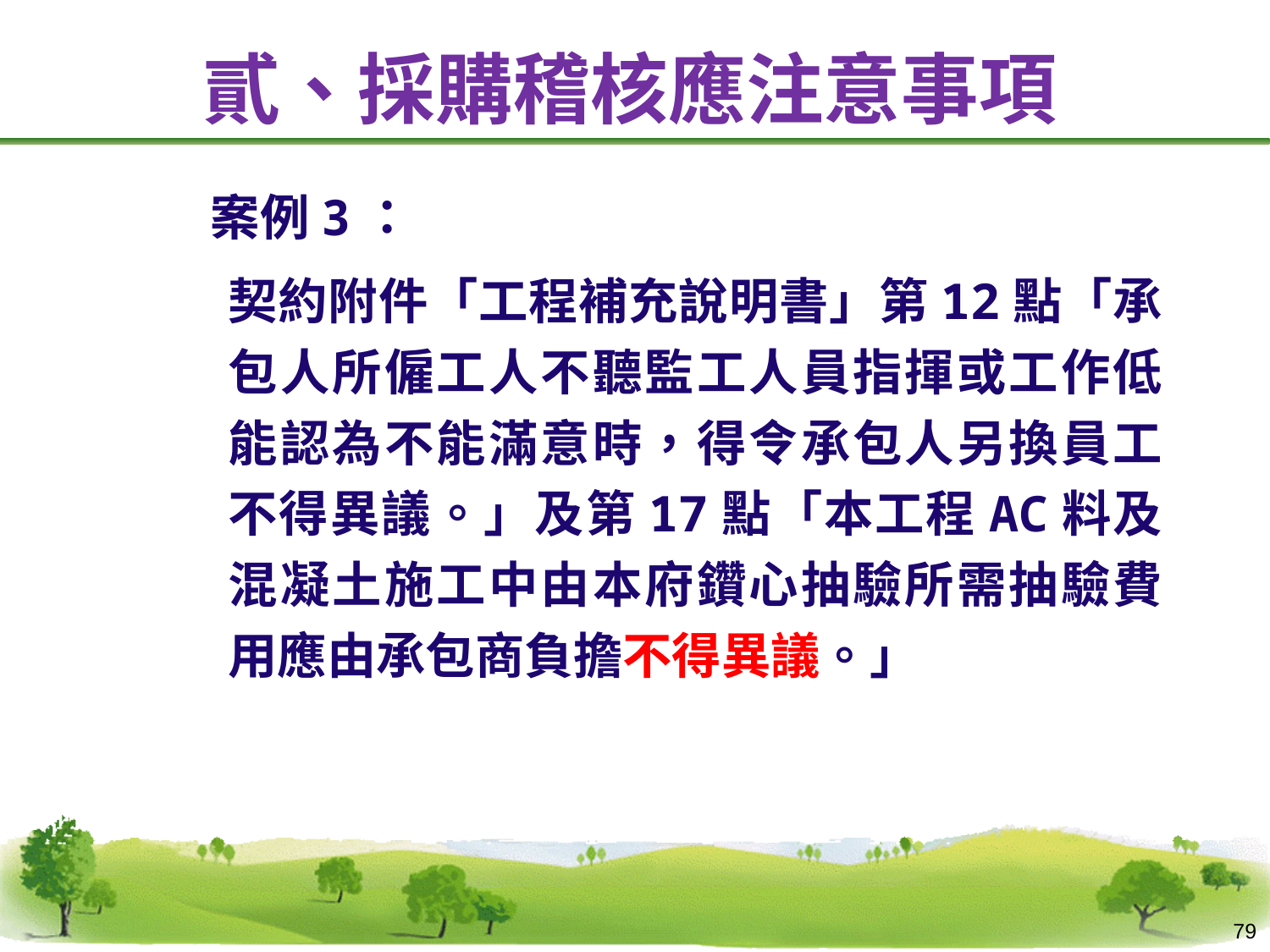

# 貳、採購稽核應注意事項
　 案例3：
契約附件「工程補充說明書」第12點「承包人所僱工人不聽監工人員指揮或工作低能認為不能滿意時，得令承包人另換員工不得異議。」及第17點「本工程AC料及混凝土施工中由本府鑽心抽驗所需抽驗費用應由承包商負擔不得異議。」
79